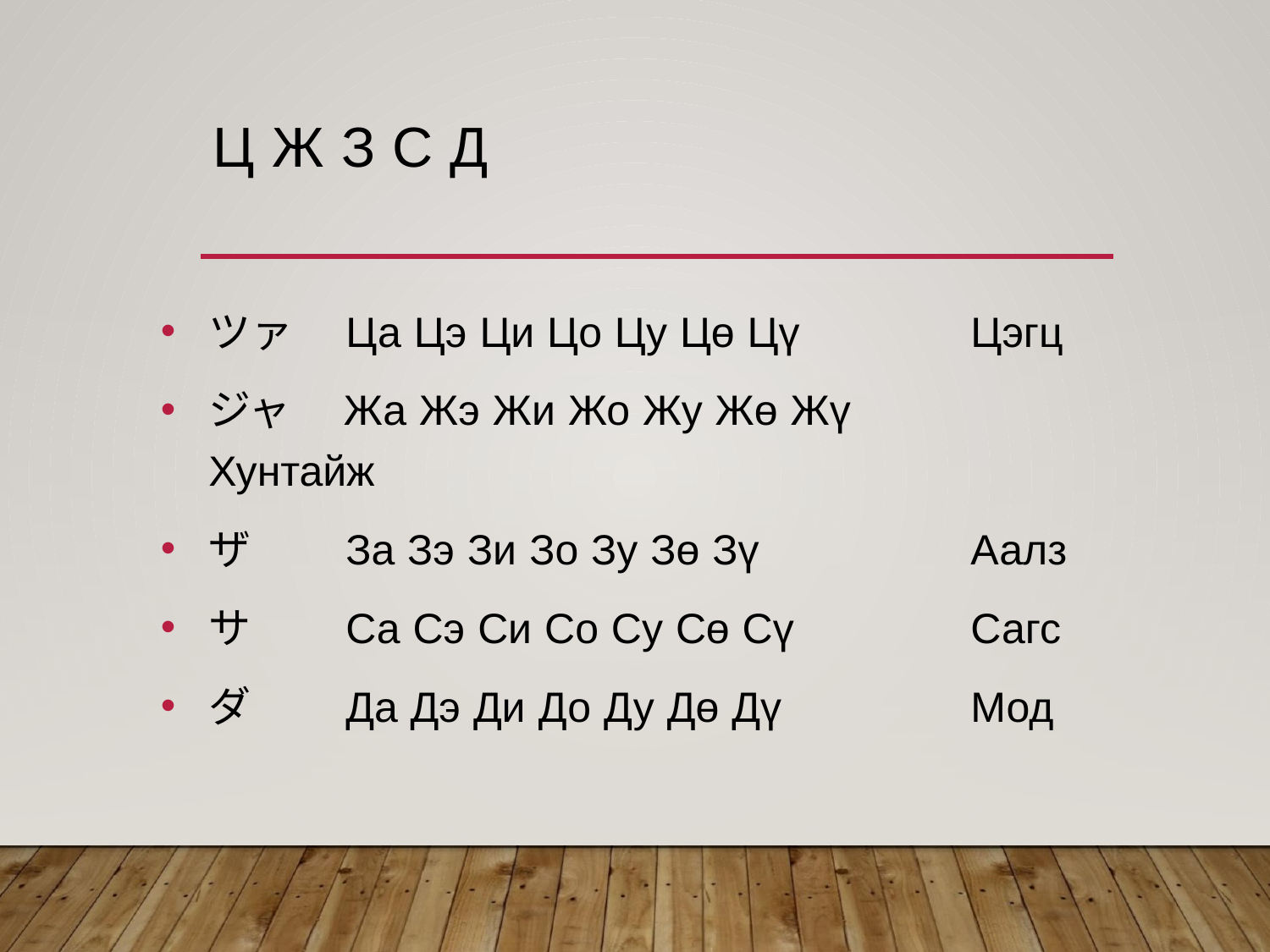

# Ц Ж З С Д
ツァ　Ца Цэ Ци Цо Цу Цө Цү		Цэгц
ジャ　Жа Жэ Жи Жо Жу Жө Жү	Хунтайж
ザ　　За Зэ Зи Зо Зу Зө Зү		Аалз
サ　　Са Сэ Си Со Су Сө Сү		Сагс
ダ　　Да Дэ Ди До Ду Дө Дү		Мод